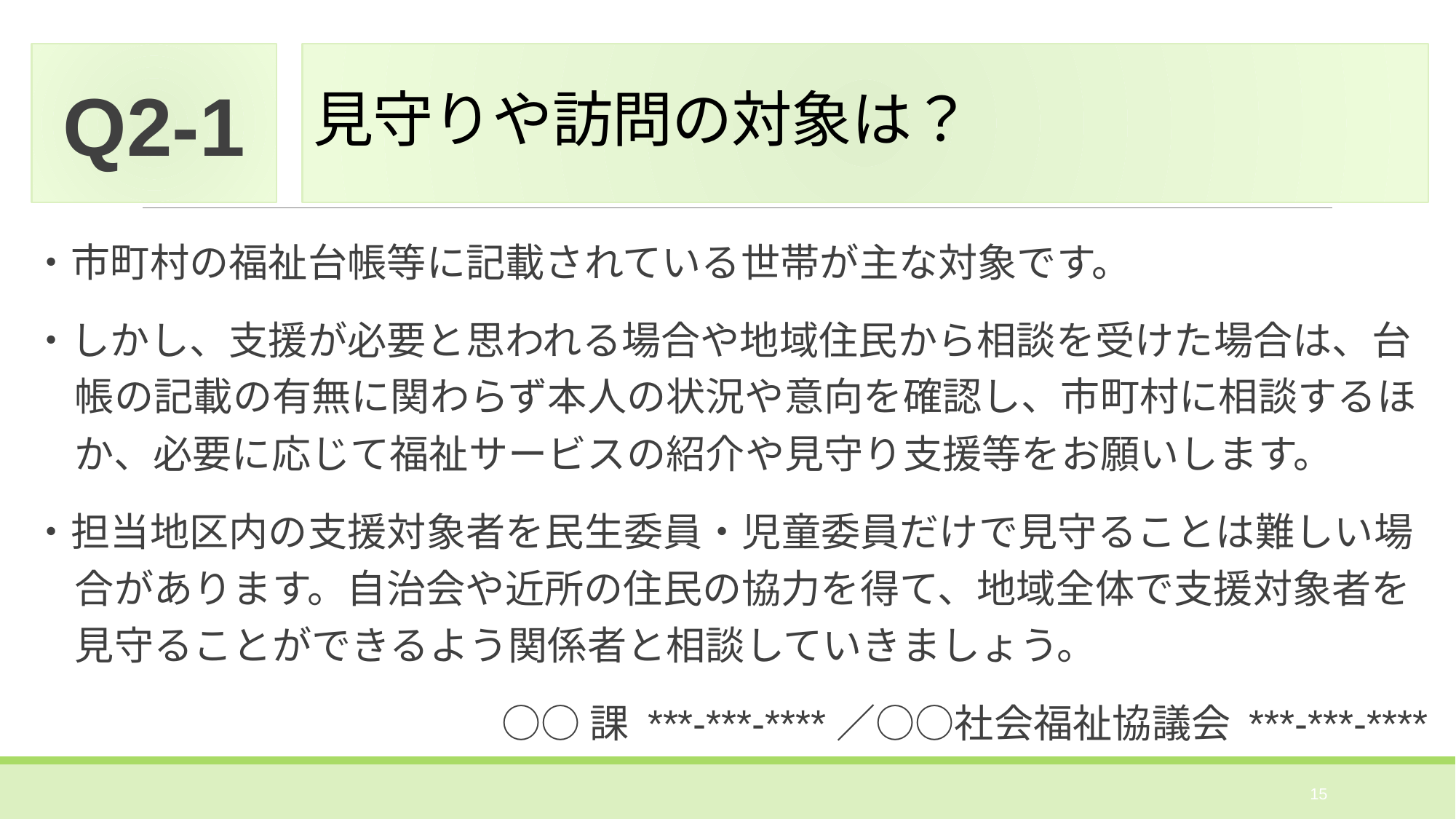

Q2-1
# 見守りや訪問の対象は？
・市町村の福祉台帳等に記載されている世帯が主な対象です。
・しかし、支援が必要と思われる場合や地域住民から相談を受けた場合は、台帳の記載の有無に関わらず本人の状況や意向を確認し、市町村に相談するほか、必要に応じて福祉サービスの紹介や見守り支援等をお願いします。
・担当地区内の支援対象者を民生委員・児童委員だけで見守ることは難しい場合があります。自治会や近所の住民の協力を得て、地域全体で支援対象者を見守ることができるよう関係者と相談していきましょう。
○○課 ***-***-****／○○社会福祉協議会 ***-***-****
15